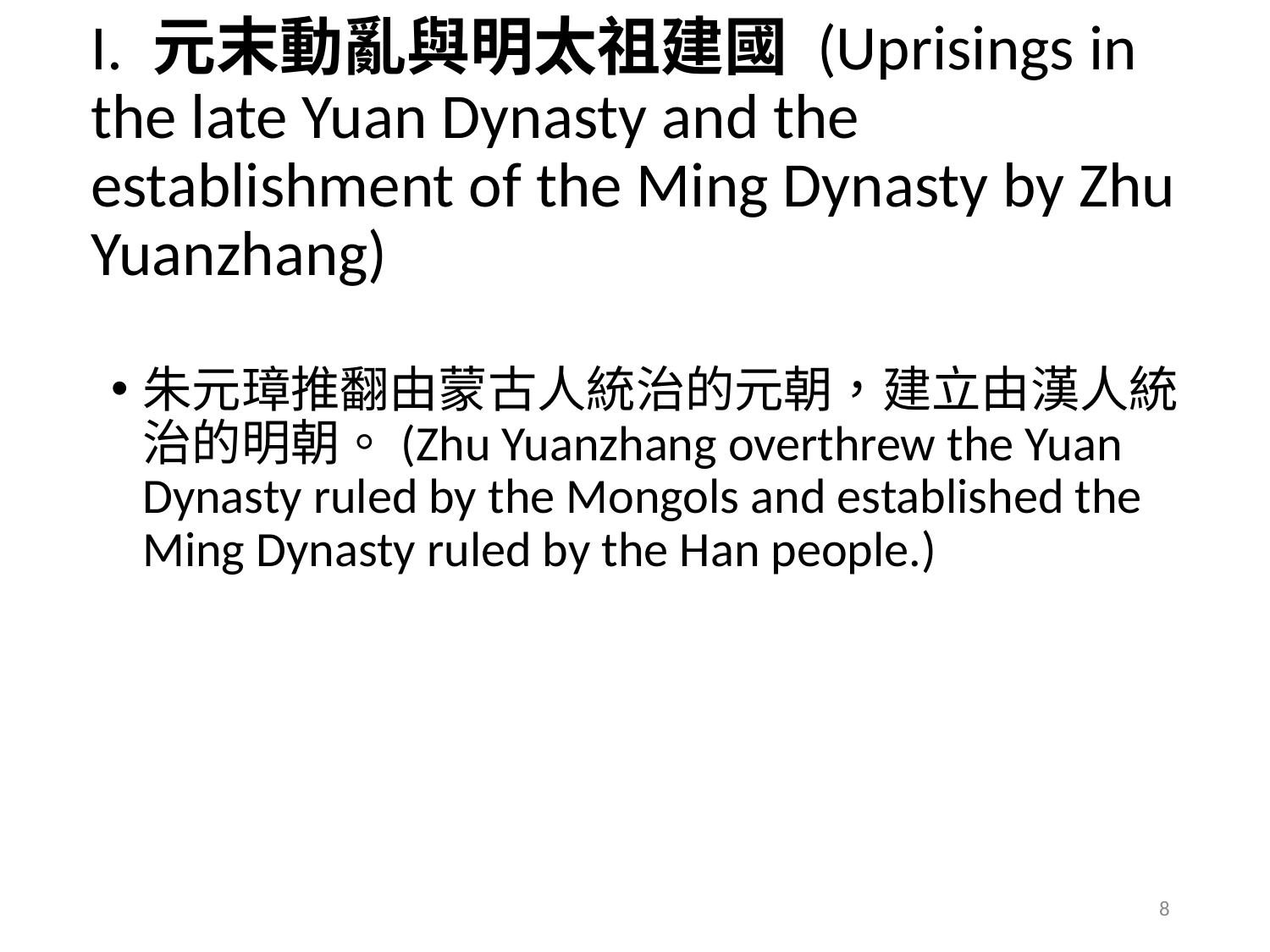

# I. 元末動亂與明太祖建國 (Uprisings in the late Yuan Dynasty and the establishment of the Ming Dynasty by Zhu Yuanzhang)
朱元璋推翻由蒙古人統治的元朝，建立由漢人統治的明朝。(Zhu Yuanzhang overthrew the Yuan Dynasty ruled by the Mongols and established the Ming Dynasty ruled by the Han people.)

8